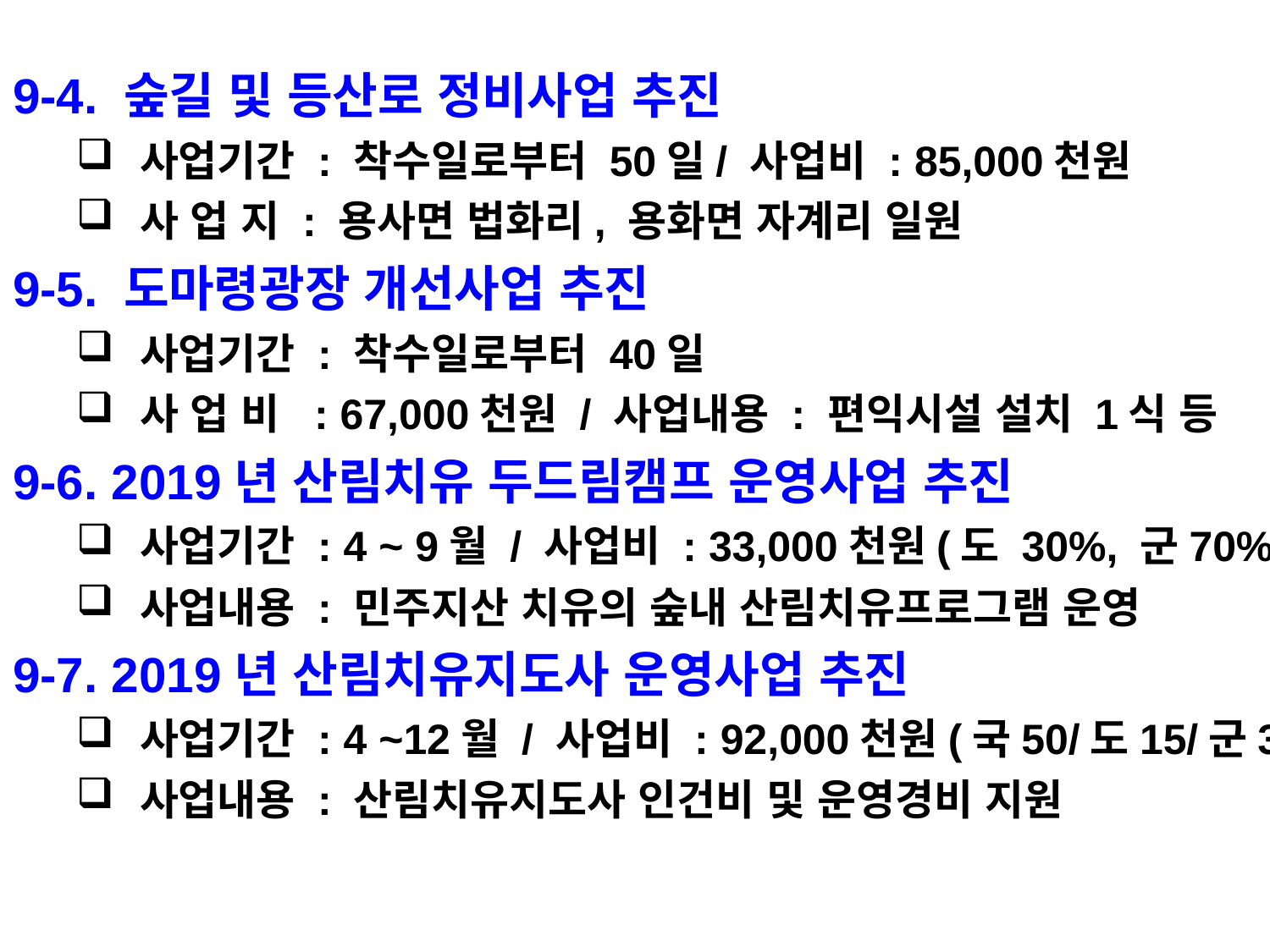

9-4. 숲길 및 등산로 정비사업 추진
사업기간 : 착수일로부터 50일/ 사업비 : 85,000천원
사 업 지 : 용사면 법화리, 용화면 자계리 일원
9-5. 도마령광장 개선사업 추진
사업기간 : 착수일로부터 40일
사 업 비  : 67,000천원 / 사업내용 : 편익시설 설치 1식 등
9-6. 2019년 산림치유 두드림캠프 운영사업 추진
사업기간 : 4 ~ 9월 / 사업비 : 33,000천원(도 30%, 군70%)
사업내용 : 민주지산 치유의 숲내 산림치유프로그램 운영
9-7. 2019년 산림치유지도사 운영사업 추진
사업기간 : 4 ~12월 / 사업비 : 92,000천원(국50/도15/군35)
사업내용 : 산림치유지도사 인건비 및 운영경비 지원